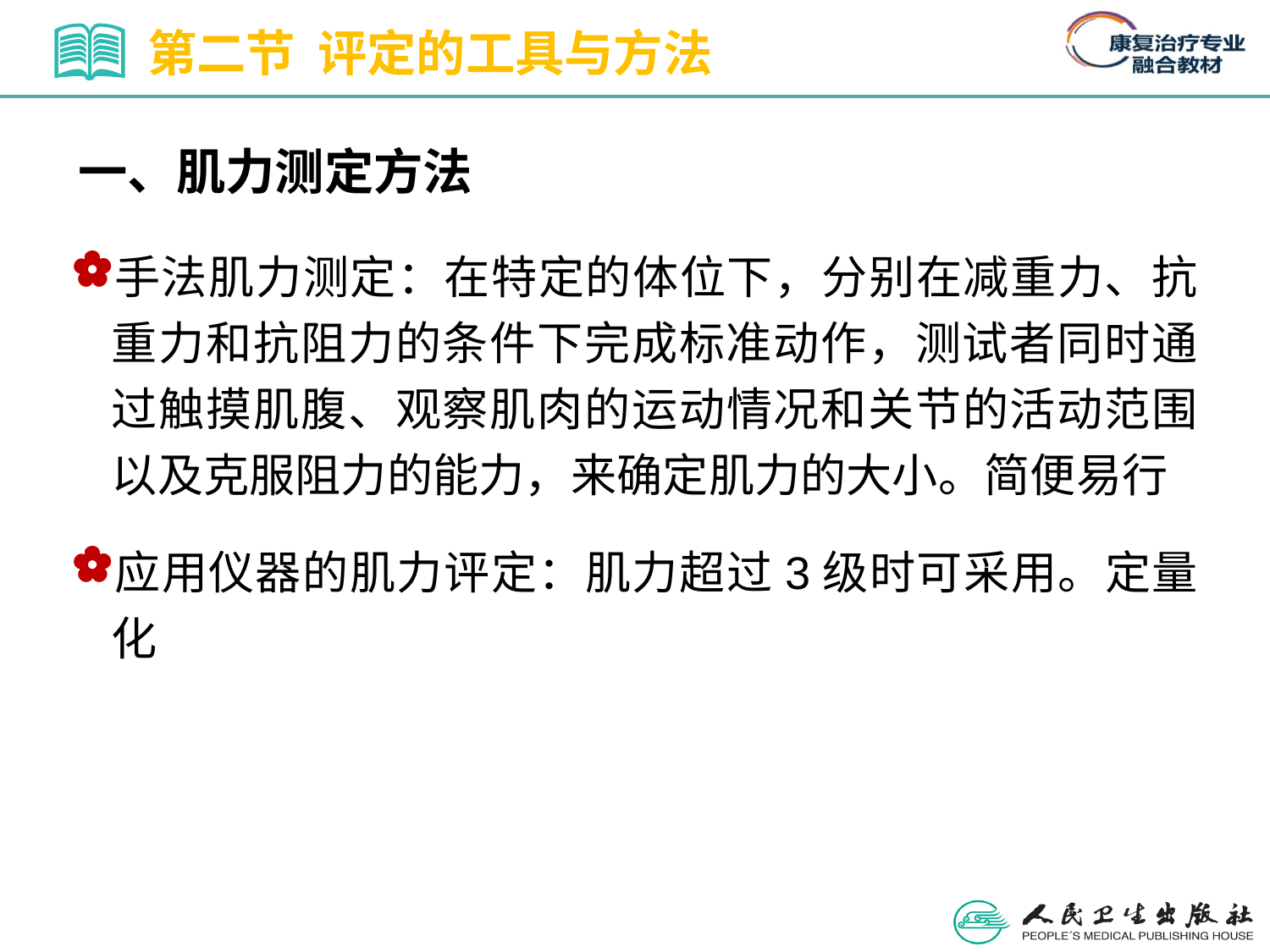

第二节  评定的工具与方法
一、肌力测定方法
手法肌力测定：在特定的体位下，分别在减重力、抗重力和抗阻力的条件下完成标准动作，测试者同时通过触摸肌腹、观察肌肉的运动情况和关节的活动范围以及克服阻力的能力，来确定肌力的大小。简便易行
应用仪器的肌力评定：肌力超过3级时可采用。定量化